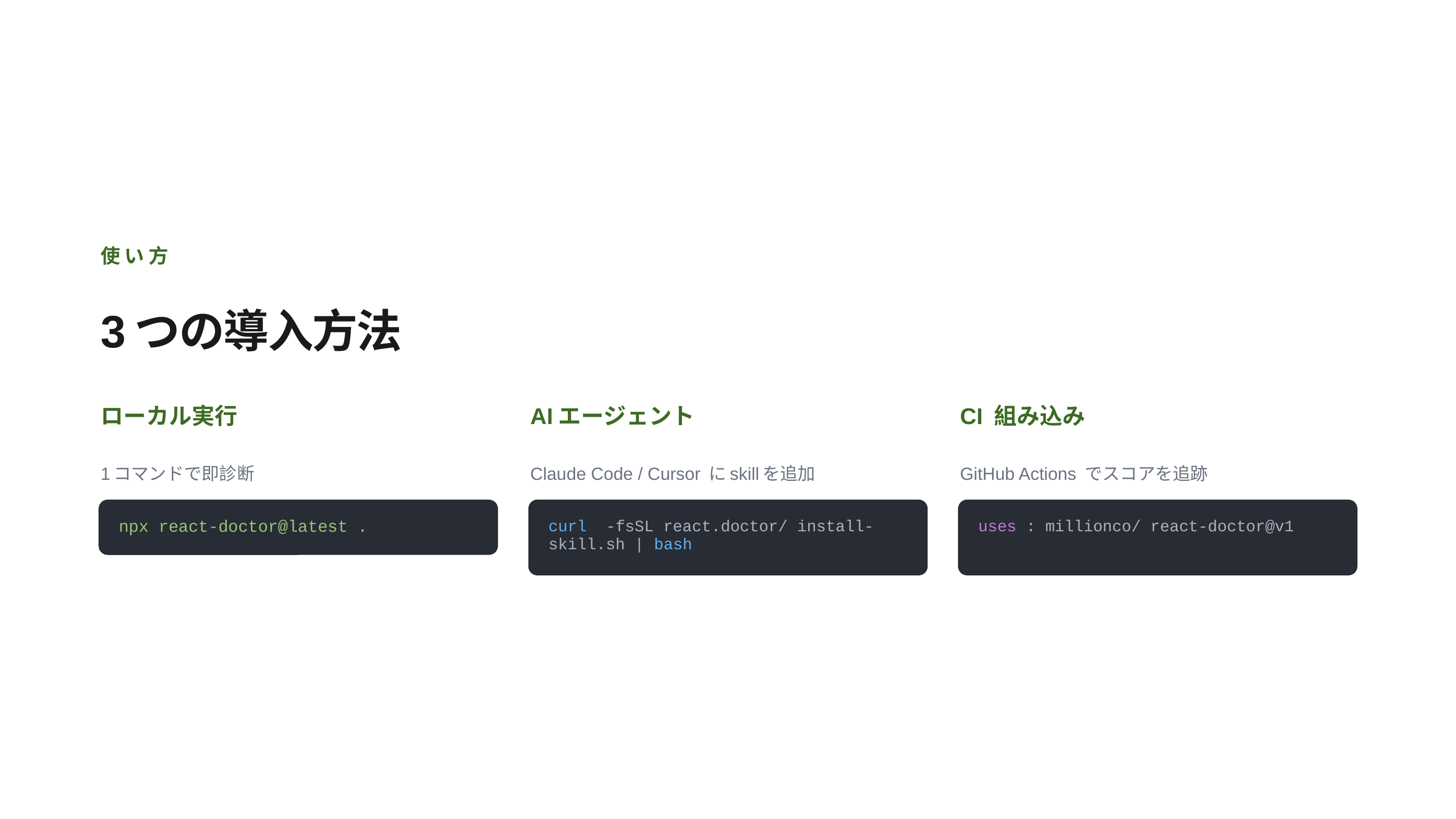

使い方
3つの導入方法
ローカル実行
AIエージェント
CI 組み込み
1コマンドで即診断
Claude Code / Cursor にskillを追加
GitHub Actions でスコアを追跡

npx react-doctor@latest .
curl  -fsSL react.doctor/ install-skill.sh | bash
uses : millionco/ react-doctor@v1